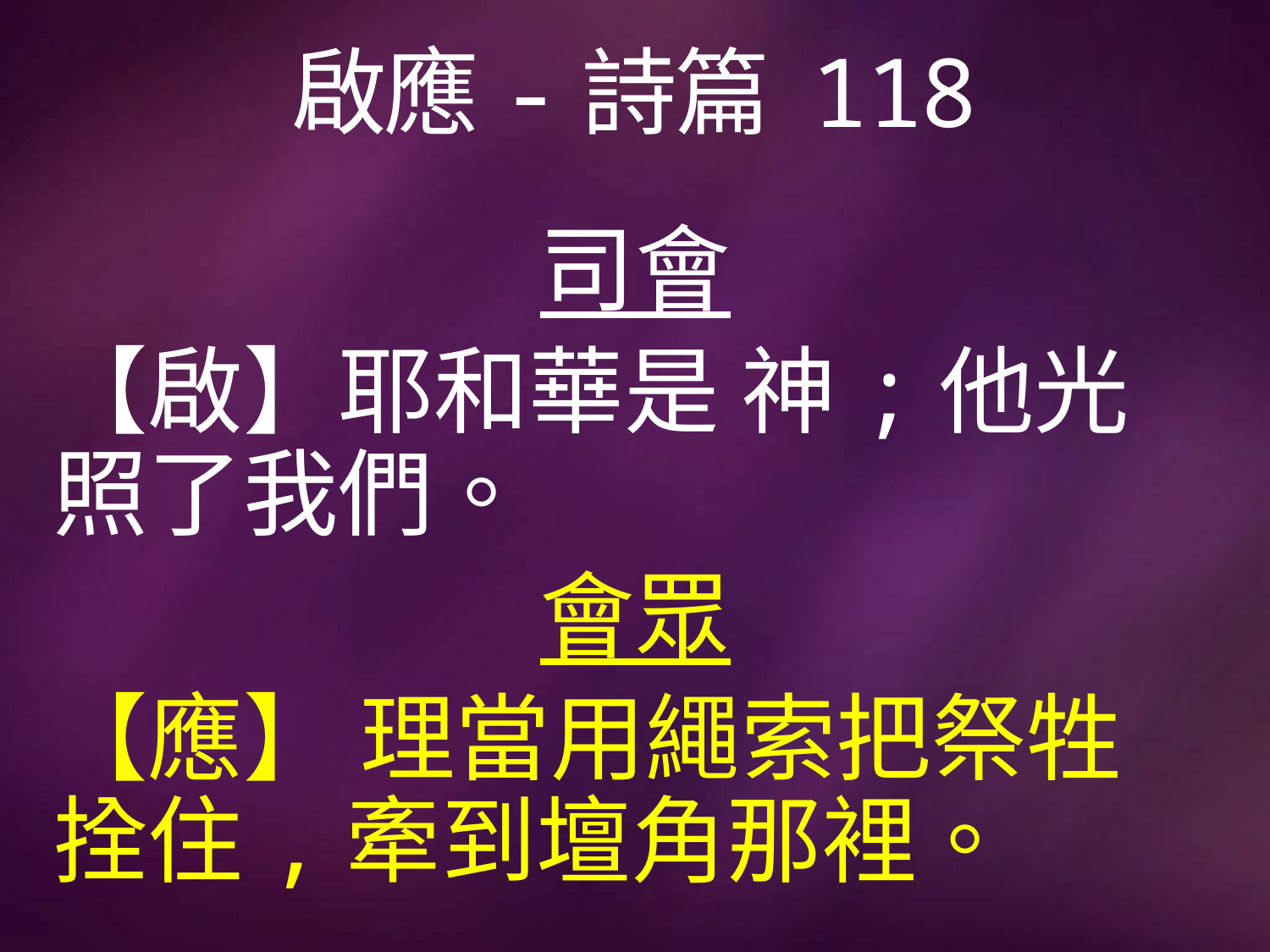

# 啟應-詩篇 118
司會
【啟】耶和華是 神;他光照了我們。
會眾
【應】 理當用繩索把祭牲拴住,牽到壇角那裡。